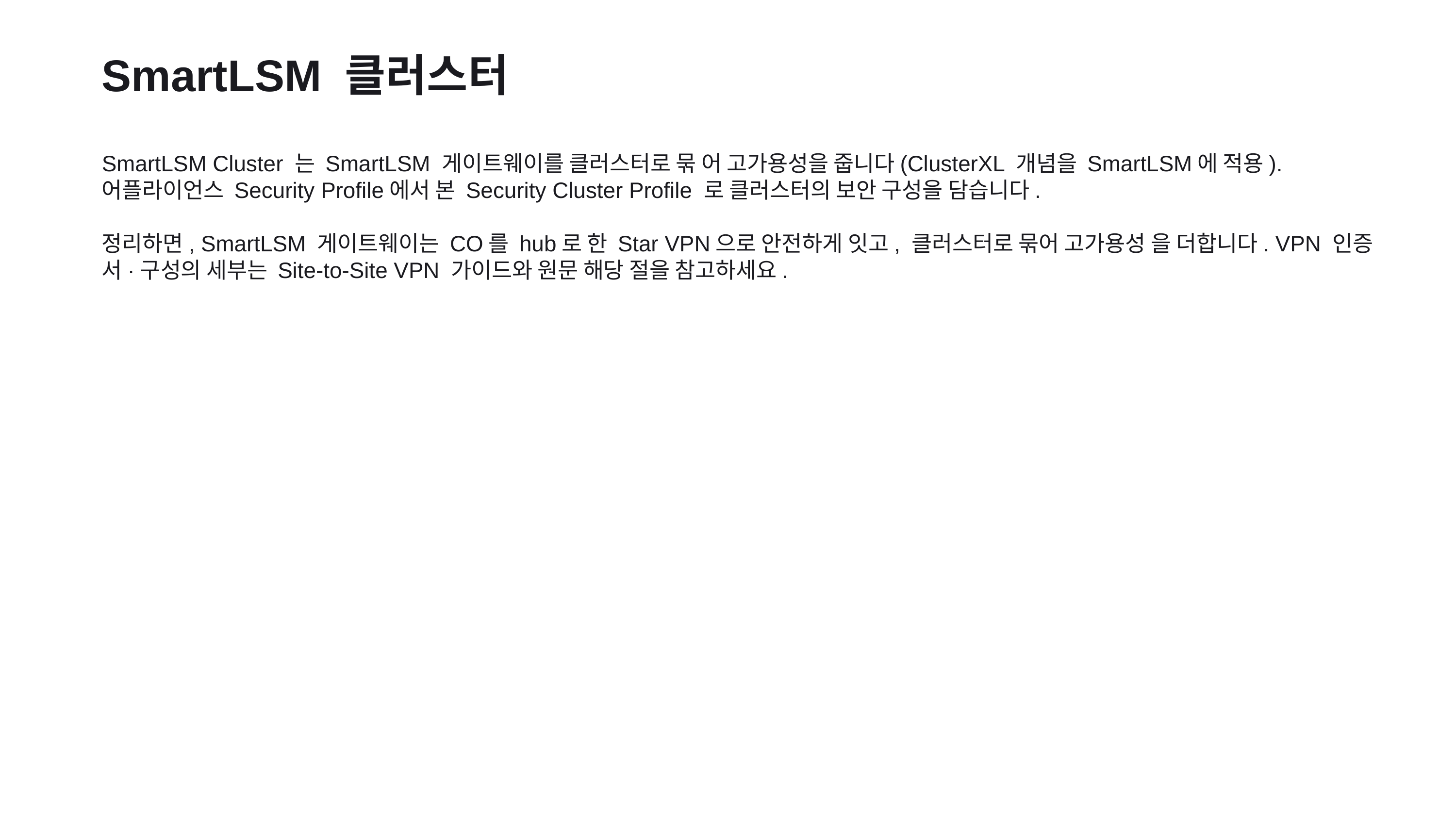

SmartLSM 클러스터
SmartLSM Cluster 는 SmartLSM 게이트웨이를 클러스터로 묶 어 고가용성을 줍니다(ClusterXL 개념을 SmartLSM에 적용). 어플라이언스 Security Profile에서 본 Security Cluster Profile 로 클러스터의 보안 구성을 담습니다.

정리하면, SmartLSM 게이트웨이는 CO를 hub로 한 Star VPN으로 안전하게 잇고, 클러스터로 묶어 고가용성 을 더합니다. VPN 인증서·구성의 세부는 Site-to-Site VPN 가이드와 원문 해당 절을 참고하세요.